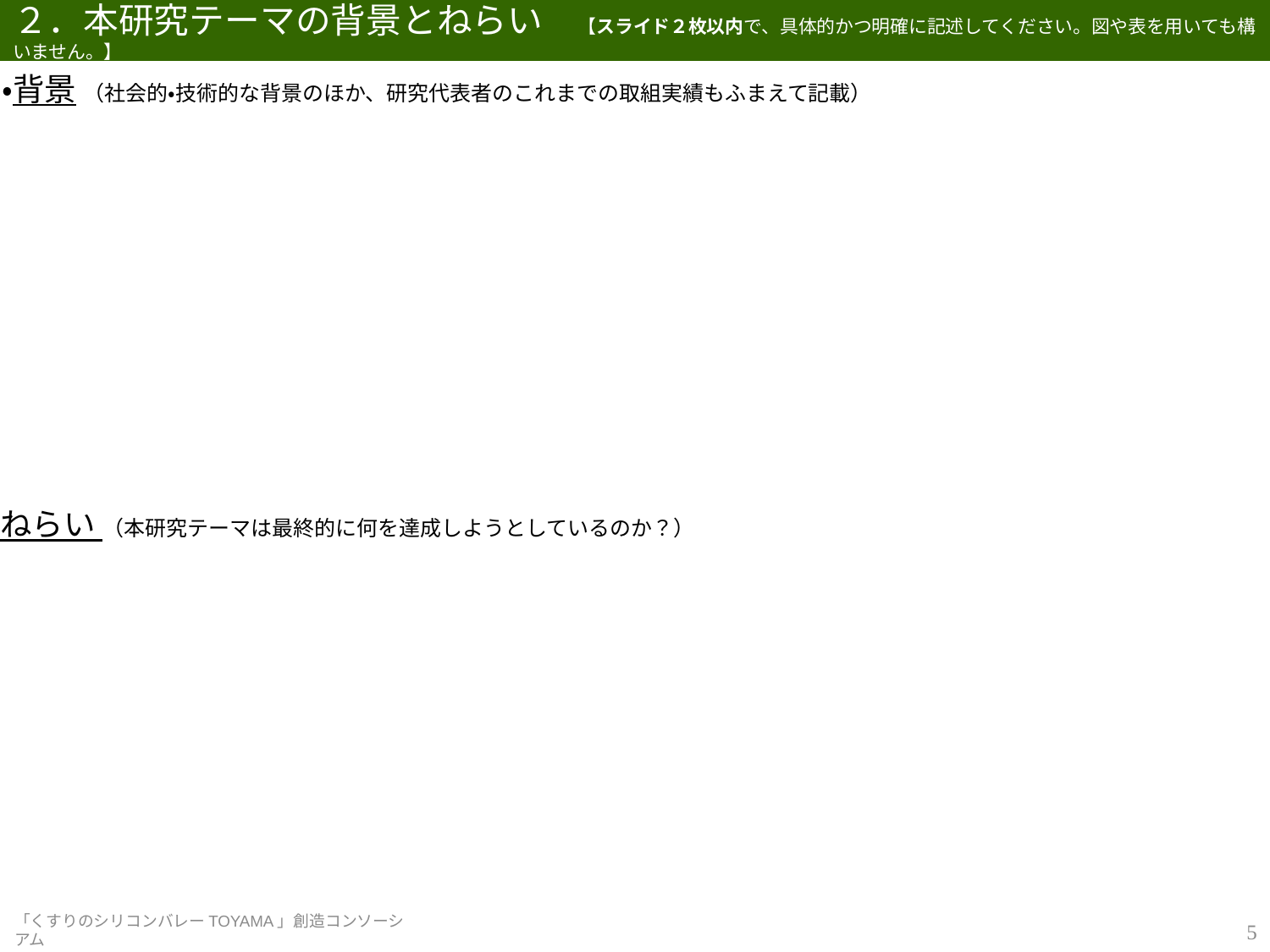

# ２．本研究テーマの背景とねらい　【スライド２枚以内で、具体的かつ明確に記述してください。図や表を用いても構いません。】
・背景 （社会的・技術的な背景のほか、研究代表者のこれまでの取組実績もふまえて記載）
・ねらい （本研究テーマは最終的に何を達成しようとしているのか？）
5
「くすりのシリコンバレーTOYAMA」創造コンソーシアム